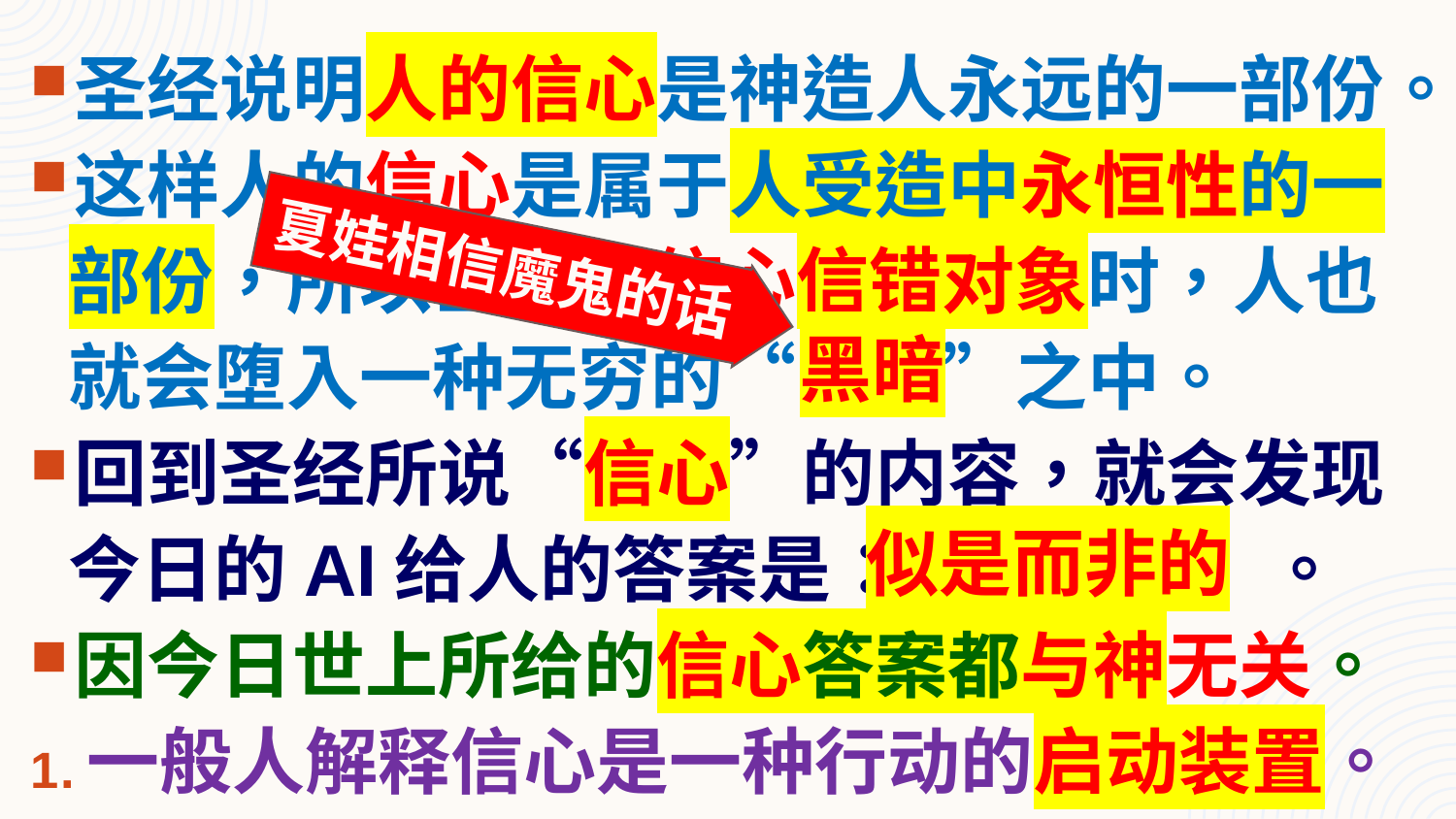

圣经说明人的信心是神造人永远的一部份。
这样人的信心是属于人受造中永恒性的一
部份，所以当人的信心信错对象时，人也
就会堕入一种无穷的“　　”之中。
回到圣经所说“信心”的内容，就会发现
今日的AI给人的答案是：　　　　　。
因今日世上所给的信心答案都与神无关。
一般人解释信心是一种行动的启动装置。
夏娃相信魔鬼的话
黑暗
似是而非的